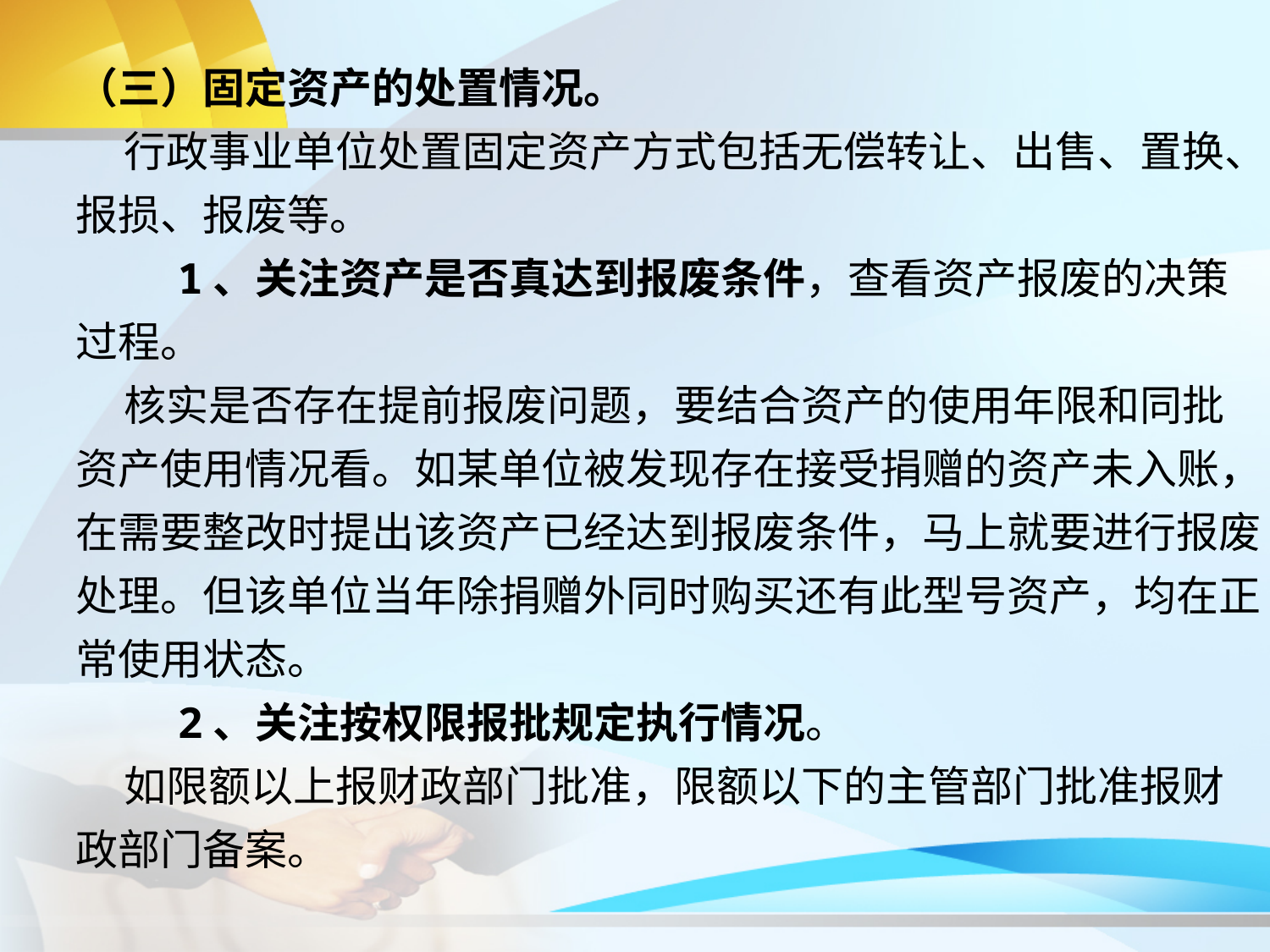

（三）固定资产的处置情况。
    行政事业单位处置固定资产方式包括无偿转让、出售、置换、报损、报废等。
    1、关注资产是否真达到报废条件，查看资产报废的决策过程。
    核实是否存在提前报废问题，要结合资产的使用年限和同批资产使用情况看。如某单位被发现存在接受捐赠的资产未入账，在需要整改时提出该资产已经达到报废条件，马上就要进行报废处理。但该单位当年除捐赠外同时购买还有此型号资产，均在正常使用状态。
    2、关注按权限报批规定执行情况。
    如限额以上报财政部门批准，限额以下的主管部门批准报财政部门备案。